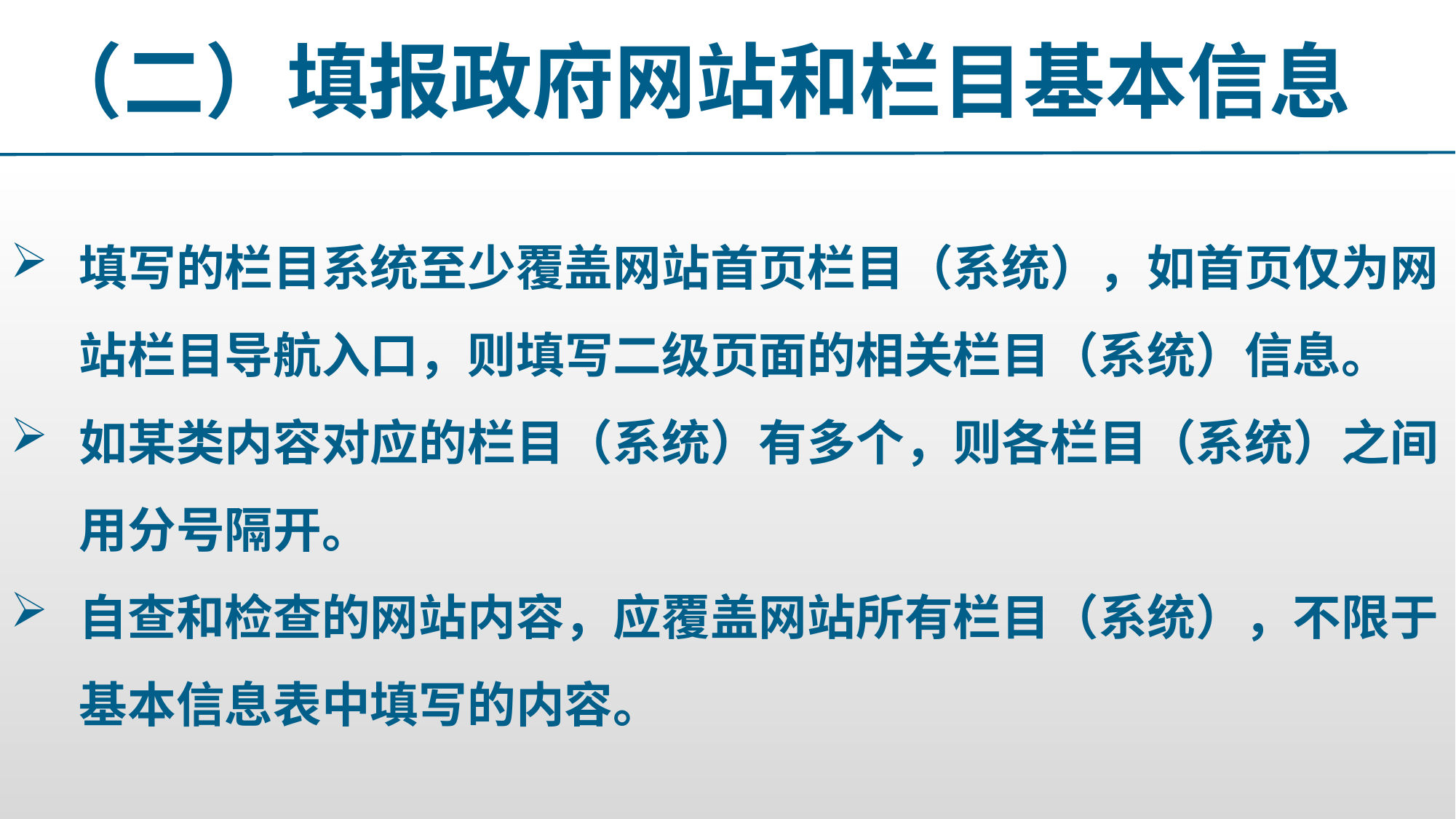

（二）填报政府网站和栏目基本信息

填写的栏目系统至少覆盖网站首页栏目（系统），如首页仅为网站栏目导航入口，则填写二级页面的相关栏目（系统）信息。
如某类内容对应的栏目（系统）有多个，则各栏目（系统）之间用分号隔开。
自查和检查的网站内容，应覆盖网站所有栏目（系统），不限于基本信息表中填写的内容。